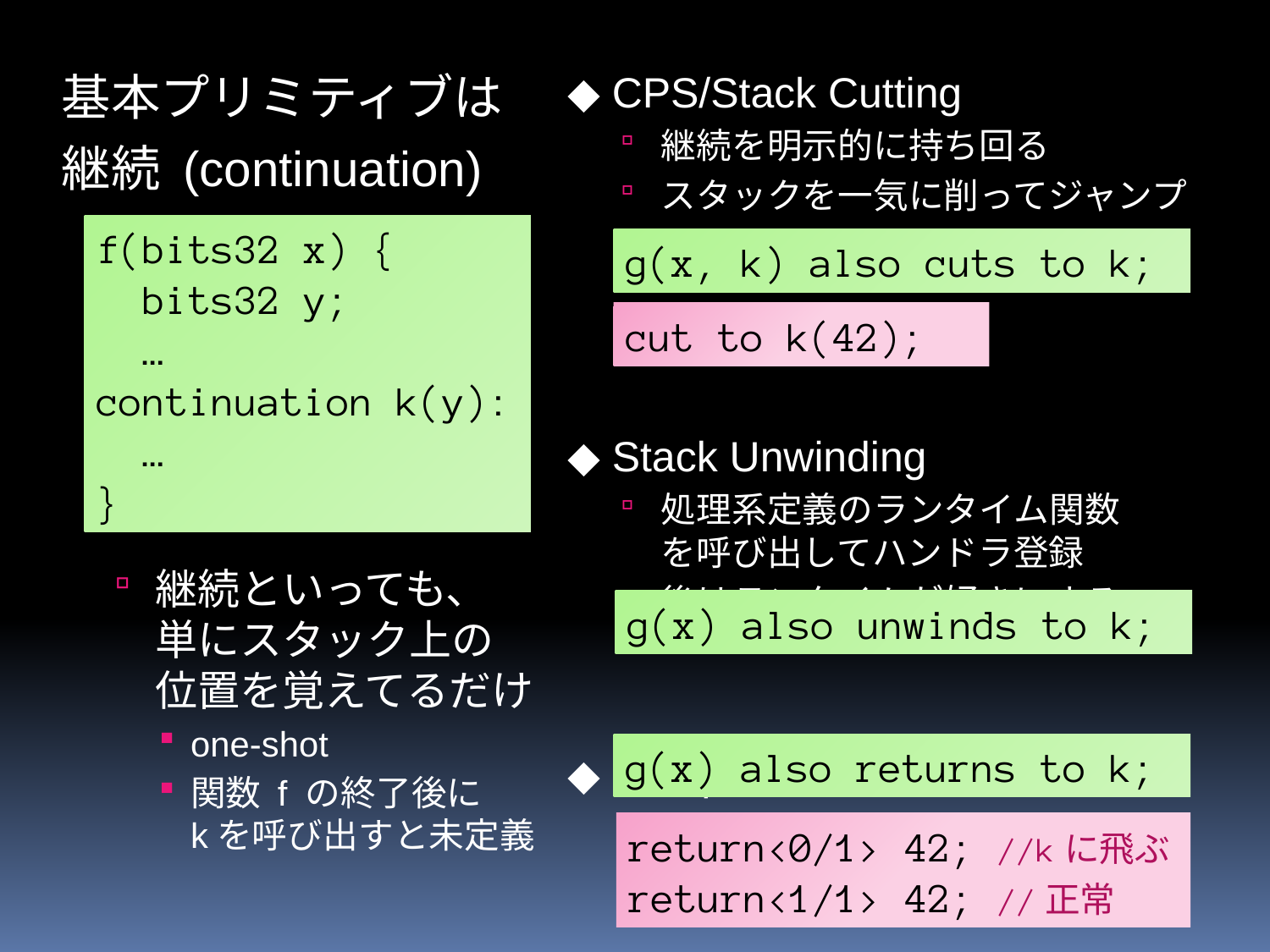

◆ CPS/Stack Cutting
継続を明示的に持ち回る
スタックを一気に削ってジャンプ

◆ Stack Unwinding
処理系定義のランタイム関数
を呼び出してハンドラ登録
後はランタイムが好きにする

◆ Multiple return

基本プリミティブは
継続 (continuation)

継続といっても、
単にスタック上の
位置を覚えてるだけ
one-shot
関数 f の終了後に
kを呼び出すと未定義
f(bits32 x) {
  bits32 y;
  …
continuation k(y):
  …
}
g(x, k) also cuts to k;
cut to k(42);
g(x) also unwinds to k;
g(x) also returns to k;
return<0/1> 42; //kに飛ぶ
return<1/1> 42; //正常